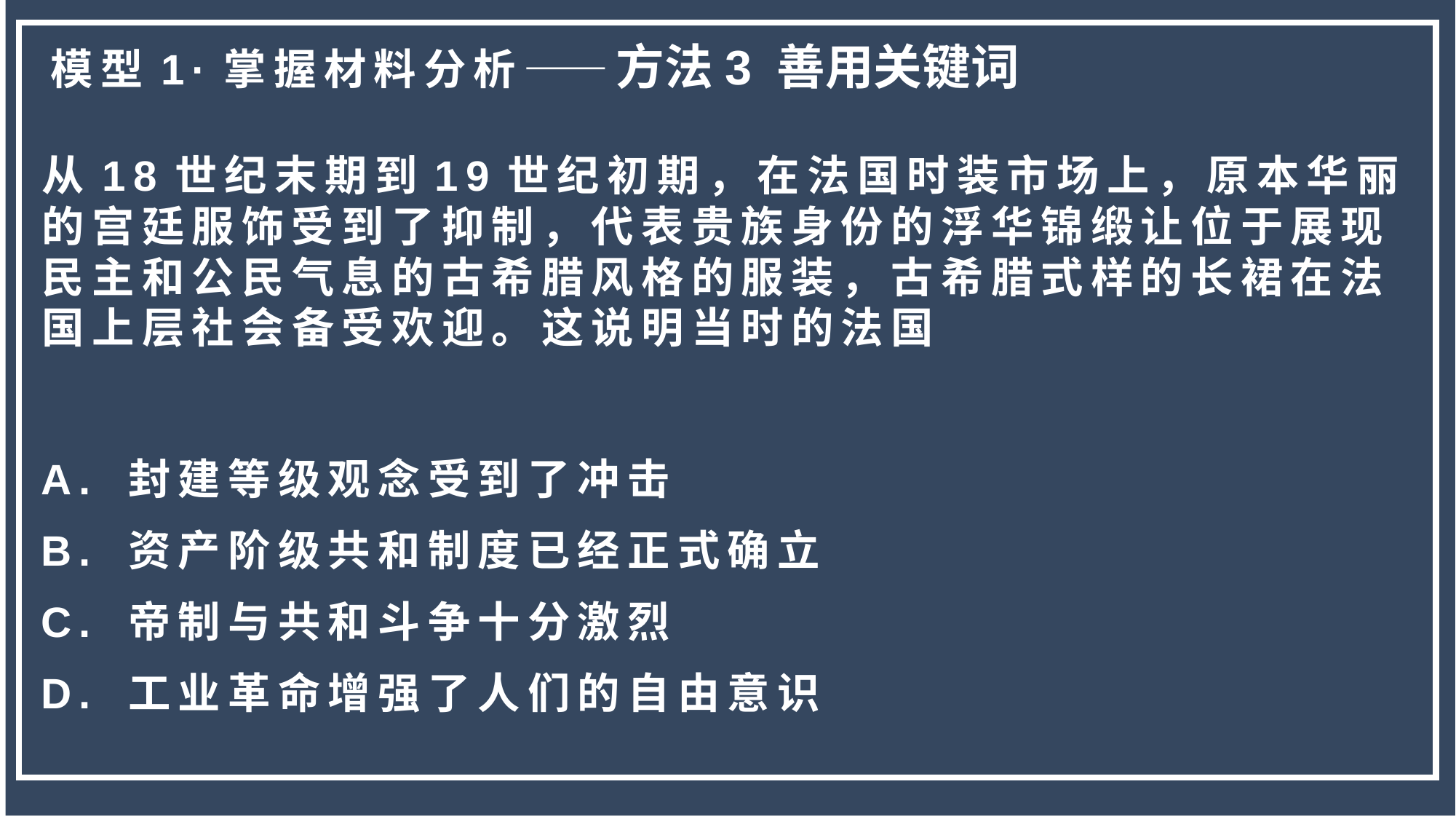

模型1·掌握材料分析——方法3 善用关键词

从18世纪末期到19世纪初期，在法国时装市场上，原本华丽的宫廷服饰受到了抑制，代表贵族身份的浮华锦缎让位于展现民主和公民气息的古希腊风格的服装，古希腊式样的长裙在法国上层社会备受欢迎。这说明当时的法国
A. 封建等级观念受到了冲击
B. 资产阶级共和制度已经正式确立
C. 帝制与共和斗争十分激烈
D. 工业革命增强了人们的自由意识